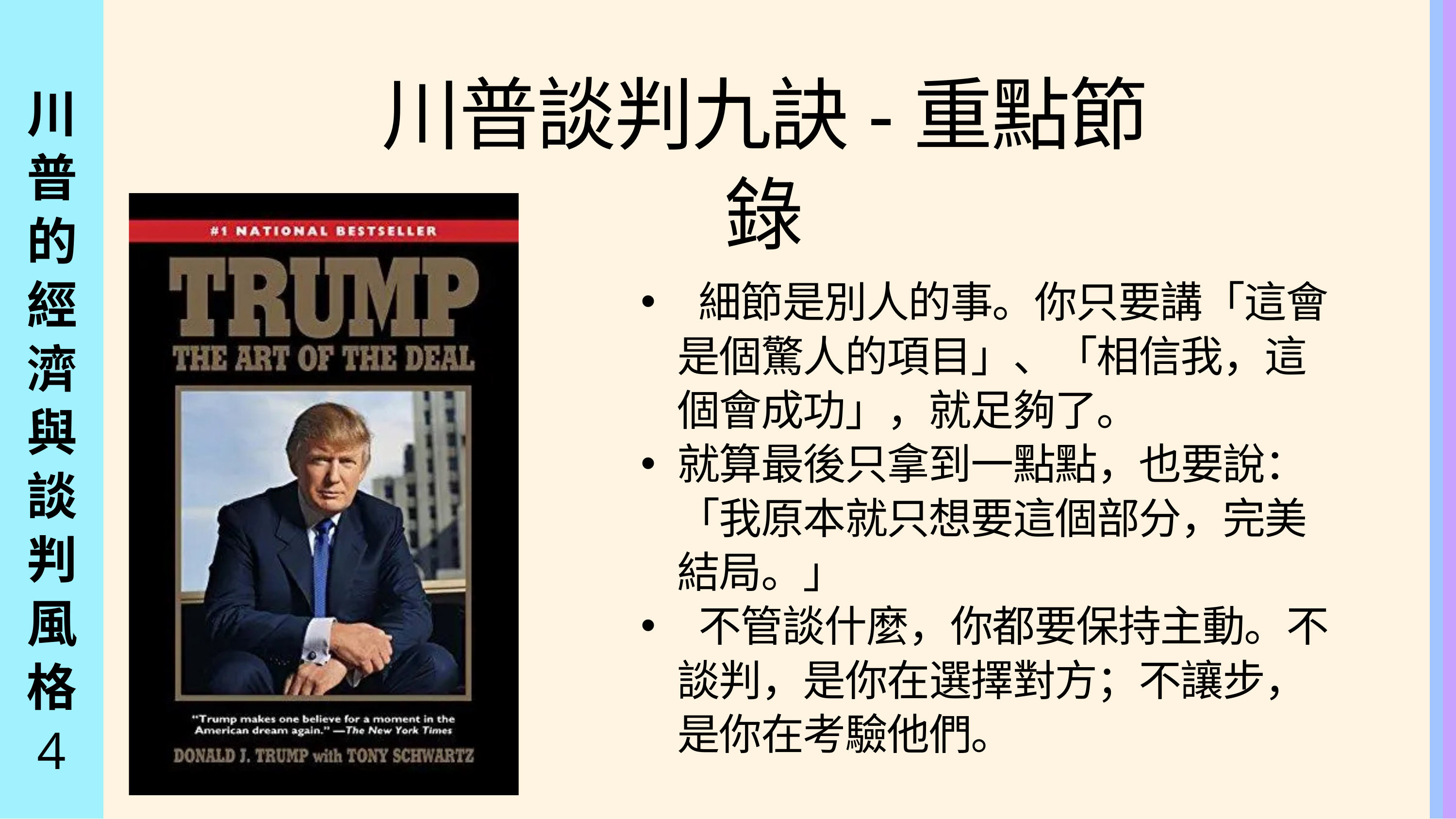

川普談判九訣-重點節錄
川普的經濟與談判風格
4

 細節是別人的事。你只要講「這會是個驚人的項目」、「相信我，這個會成功」，就足夠了。
就算最後只拿到一點點，也要說：「我原本就只想要這個部分，完美結局。」
 不管談什麼，你都要保持主動。不談判，是你在選擇對方；不讓步，是你在考驗他們。